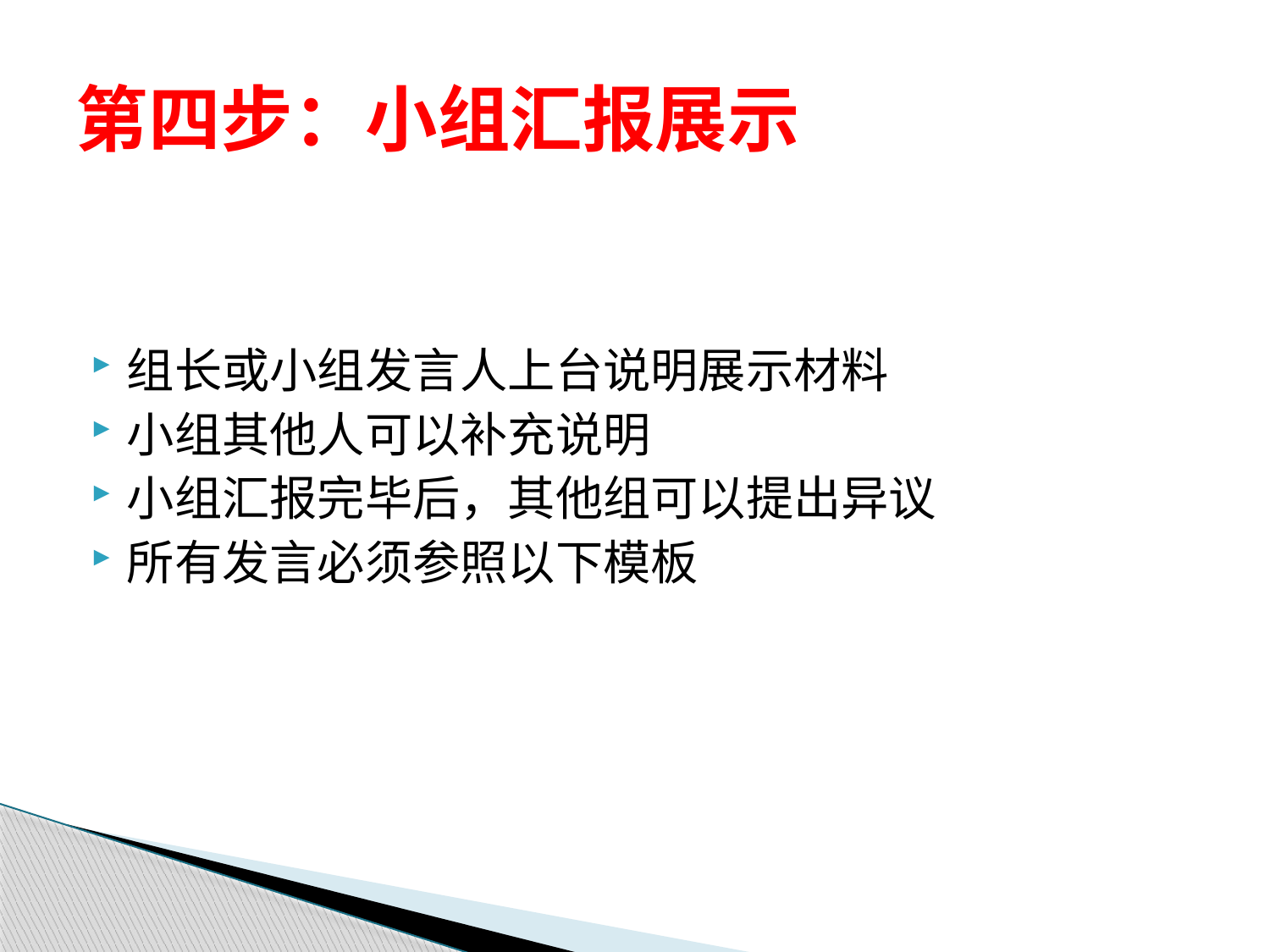

# 第四步：小组汇报展示

组长或小组发言人上台说明展示材料
小组其他人可以补充说明
小组汇报完毕后，其他组可以提出异议
所有发言必须参照以下模板